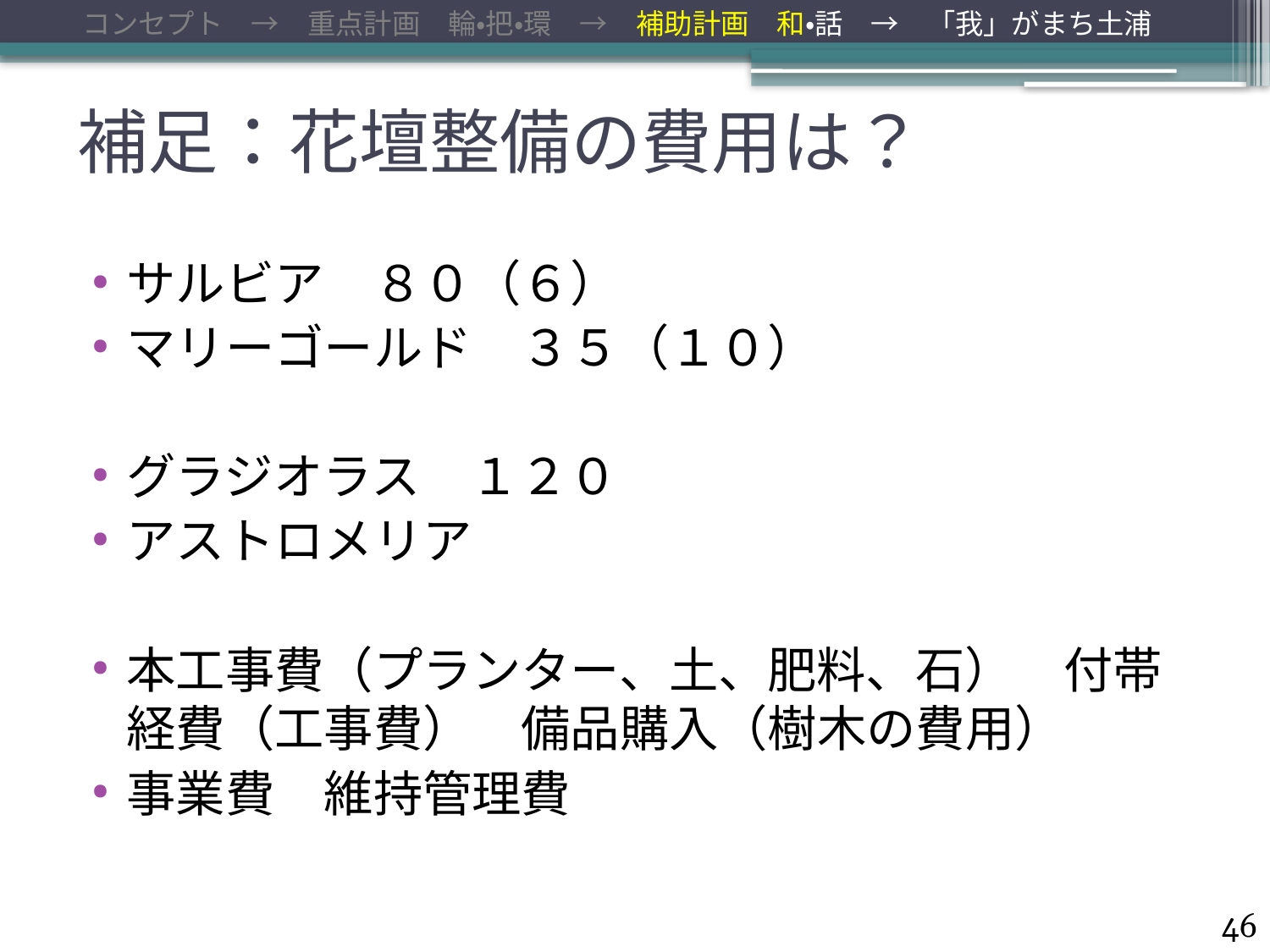

コンセプト　→　重点計画　輪・把・環　→　補助計画　和・話　→　「我」がまち土浦
# 補足：花壇整備の費用は？
サルビア　８０（６）
マリーゴールド　３５（１０）

グラジオラス　１２０
アストロメリア

本工事費（プランター、土、肥料、石）　付帯経費（工事費）　備品購入（樹木の費用）
事業費　維持管理費
46